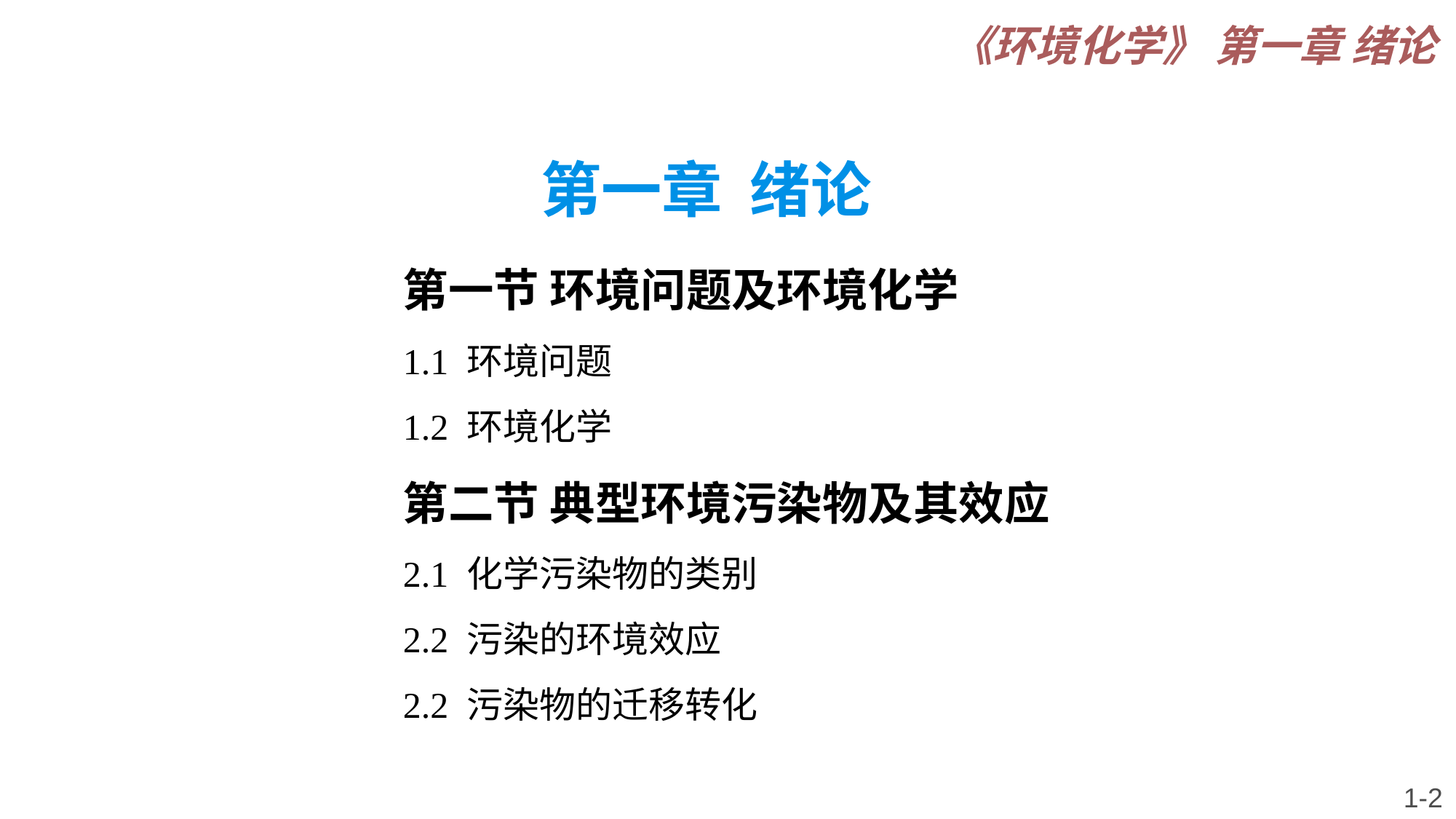

《环境化学》 第一章 绪论
第一章  绪论
第一节 环境问题及环境化学
1.1 环境问题
1.2 环境化学
第二节 典型环境污染物及其效应
2.1 化学污染物的类别
2.2 污染的环境效应
2.2 污染物的迁移转化
1-2